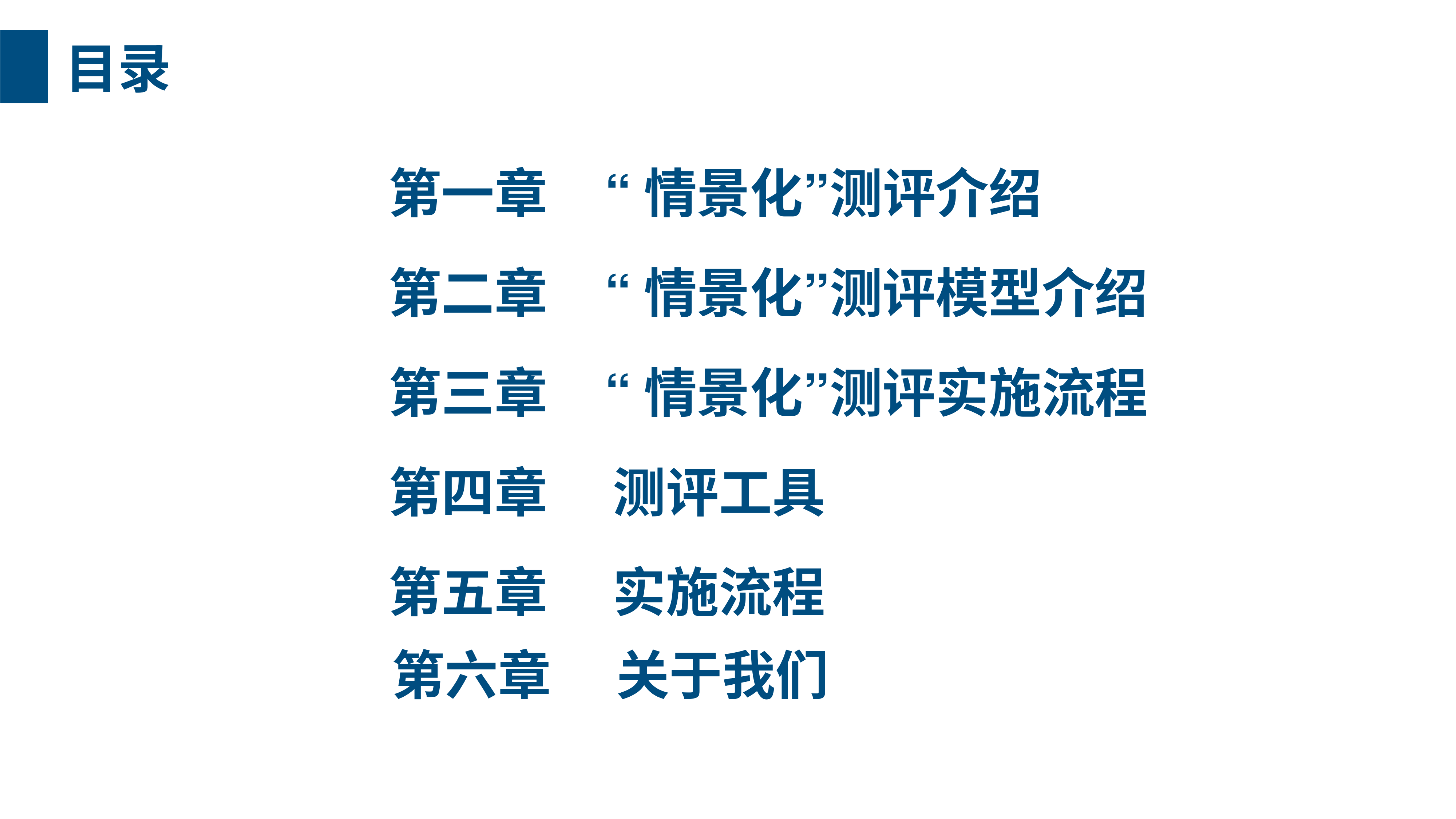

目录

第一章
“情景化”测评介绍
第二章
“情景化”测评模型介绍
第三章
“情景化”测评实施流程
第四章
测评工具
第五章
实施流程
第六章
关于我们